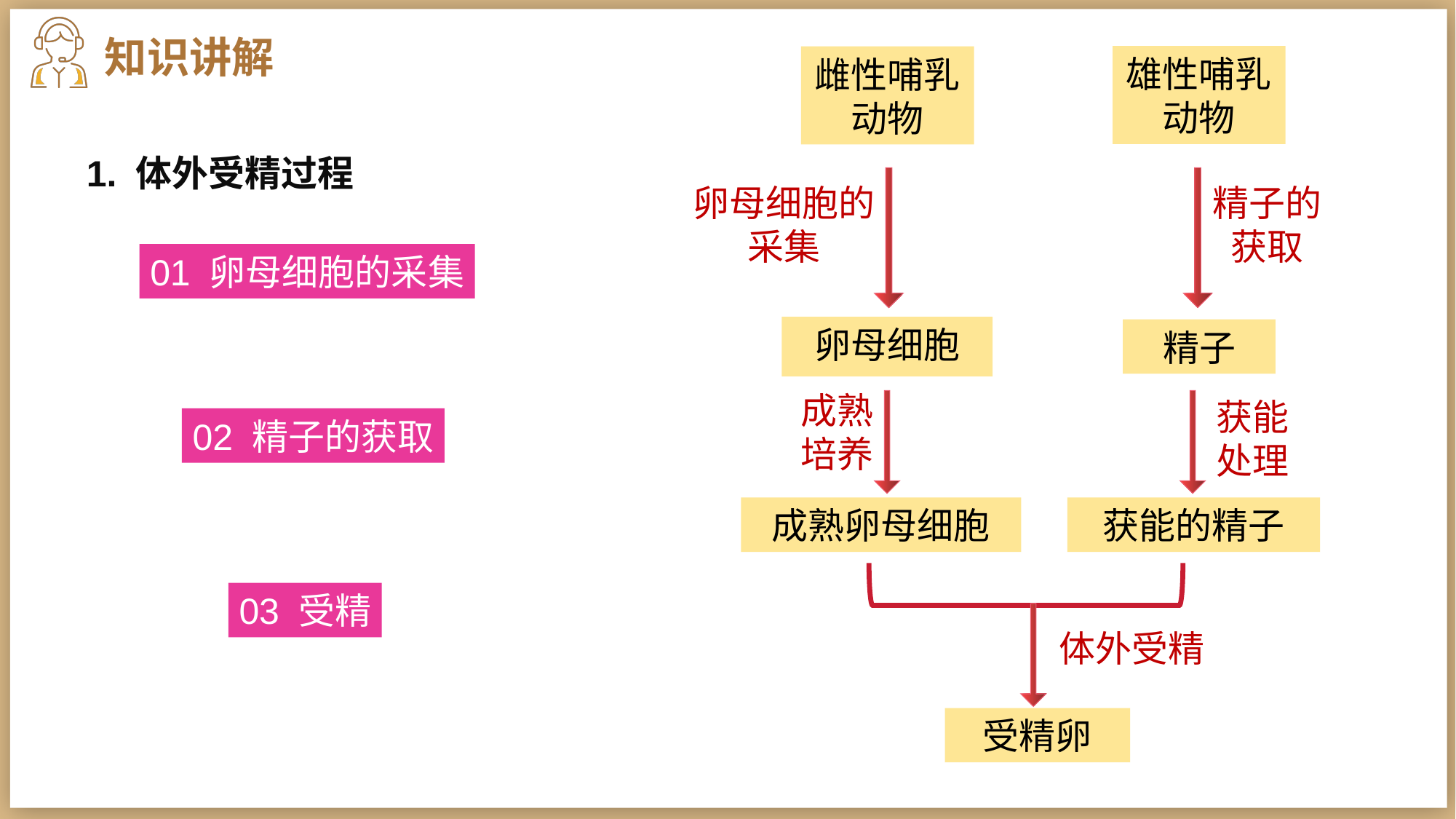

雄性哺乳动物
雌性哺乳动物

卵母细胞的采集
精子的获取
卵母细胞
精子
成熟培养
获能
处理

成熟卵母细胞
获能的精子

体外受精
受精卵
1. 体外受精过程
01 卵母细胞的采集
02 精子的获取
03 受精